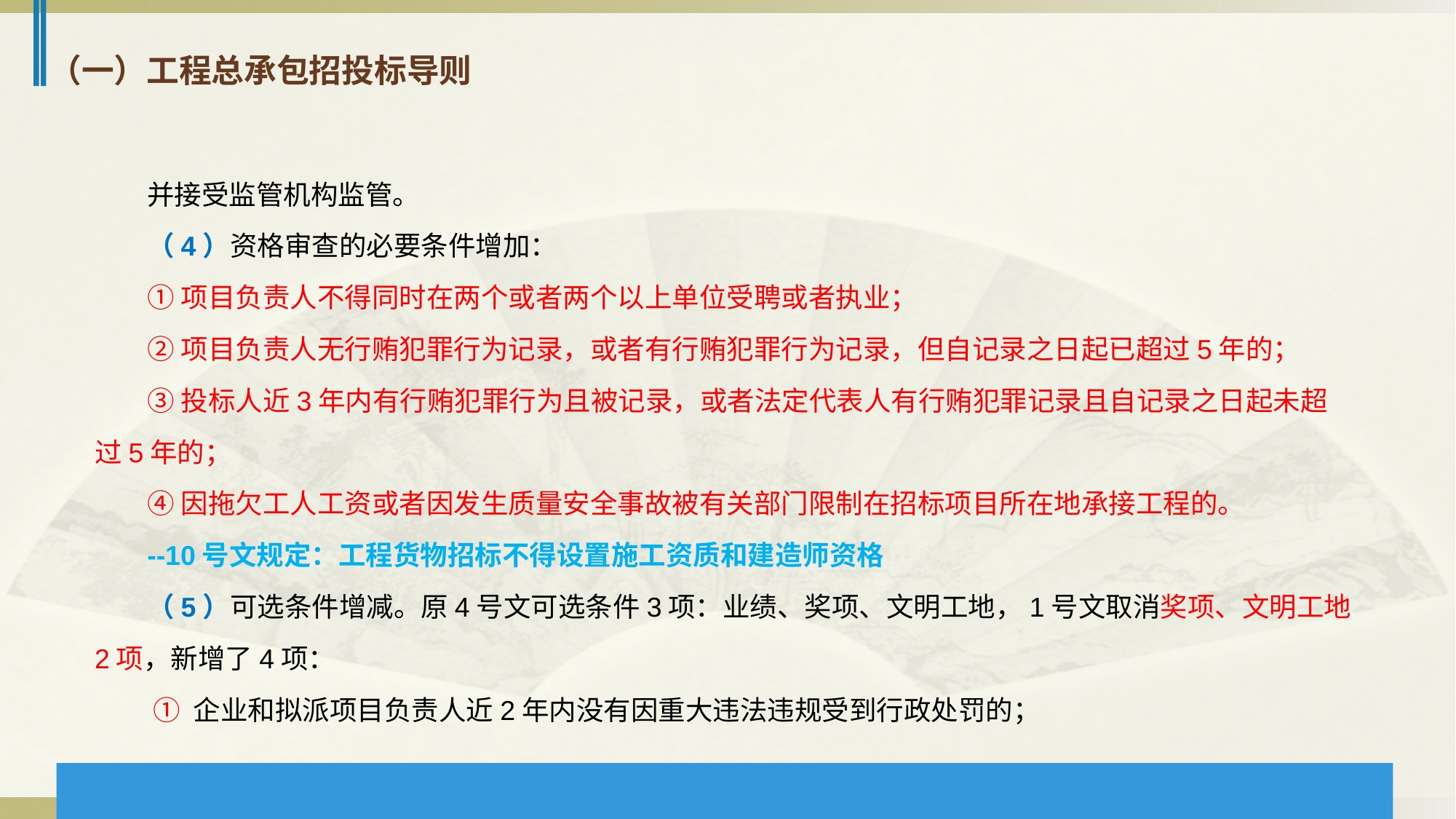

（一）工程总承包招投标导则
并接受监管机构监管。
（4）资格审查的必要条件增加：
①项目负责人不得同时在两个或者两个以上单位受聘或者执业；
②项目负责人无行贿犯罪行为记录，或者有行贿犯罪行为记录，但自记录之日起已超过5年的；
③投标人近3年内有行贿犯罪行为且被记录，或者法定代表人有行贿犯罪记录且自记录之日起未超过5年的；
④因拖欠工人工资或者因发生质量安全事故被有关部门限制在招标项目所在地承接工程的。
--10号文规定：工程货物招标不得设置施工资质和建造师资格
（5）可选条件增减。原4号文可选条件3项：业绩、奖项、文明工地，1号文取消奖项、文明工地2项，新增了4项：
 ① 企业和拟派项目负责人近2年内没有因重大违法违规受到行政处罚的；